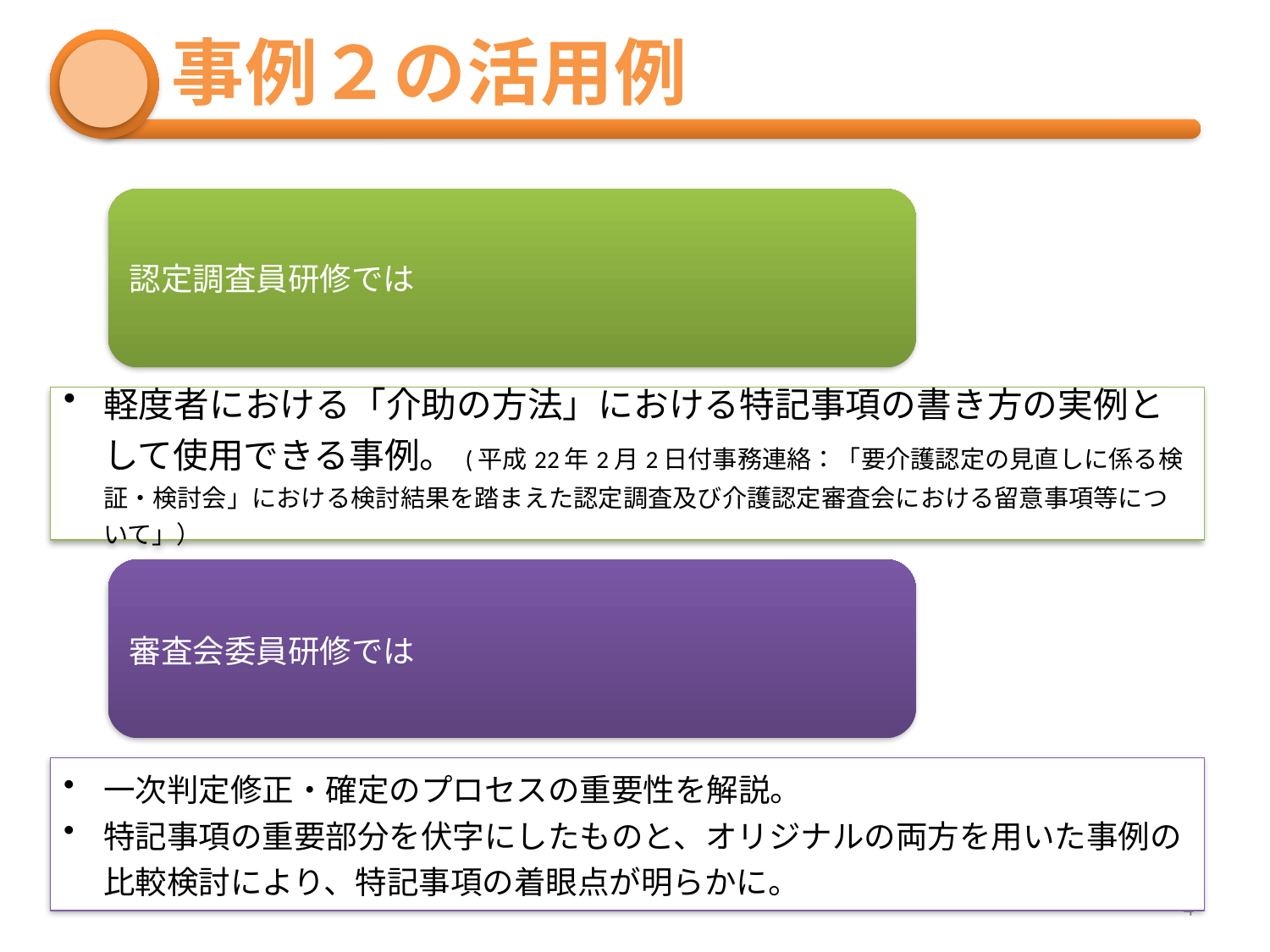

# 事例２の活用例
認定調査員研修では
審査会委員研修では
軽度者における「介助の方法」における特記事項の書き方の実例として使用できる事例。(平成22年2月2日付事務連絡：「要介護認定の見直しに係る検証・検討会」における検討結果を踏まえた認定調査及び介護認定審査会における留意事項等について」）
一次判定修正・確定のプロセスの重要性を解説。
特記事項の重要部分を伏字にしたものと、オリジナルの両方を用いた事例の比較検討により、特記事項の着眼点が明らかに。
4